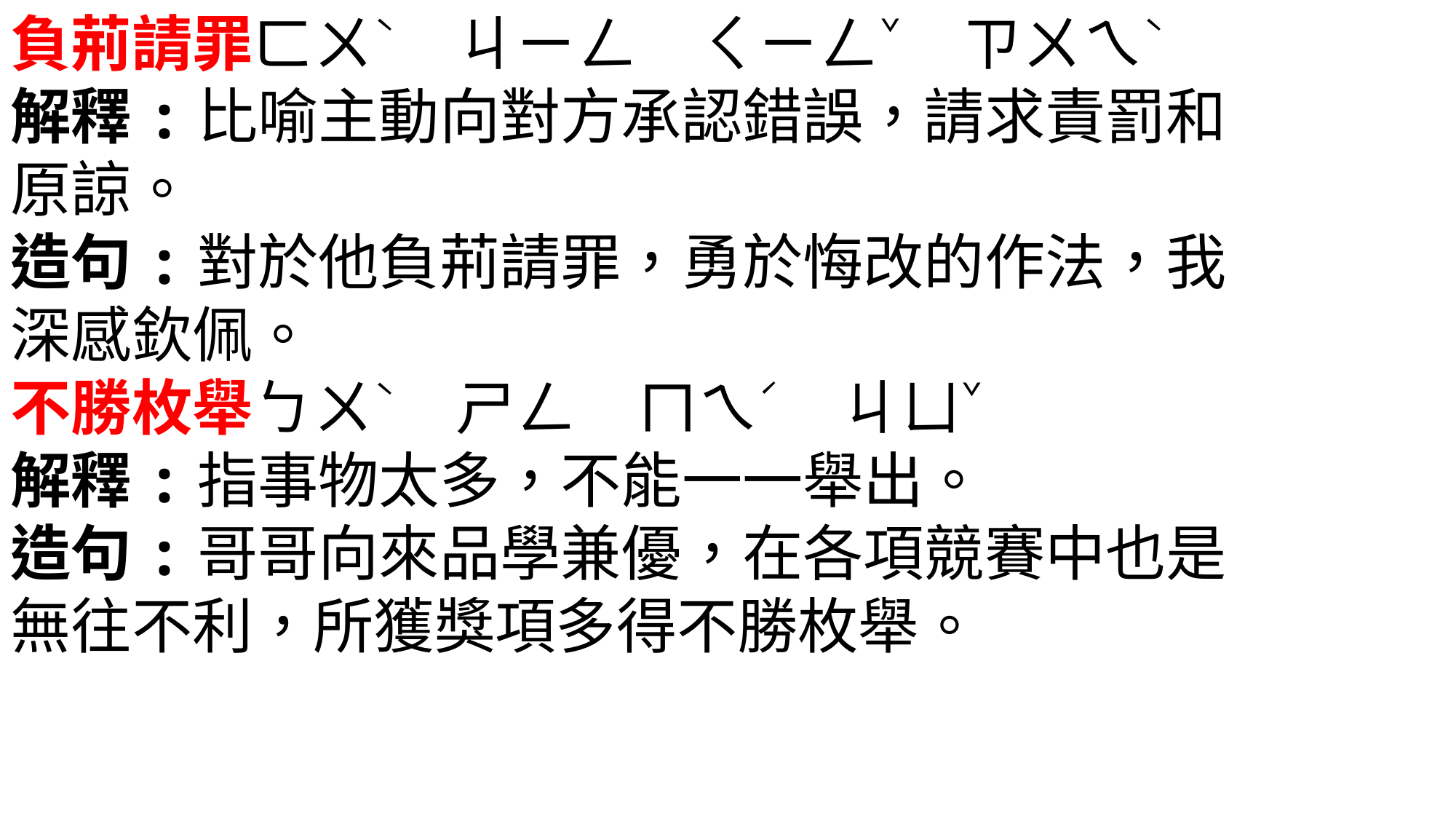

負荊請罪ㄈㄨˋ　ㄐㄧㄥ　ㄑㄧㄥˇ　ㄗㄨㄟˋ
解釋:比喻主動向對方承認錯誤，請求責罰和原諒。
造句:對於他負荊請罪，勇於悔改的作法，我深感欽佩。
不勝枚舉ㄅㄨˋ　ㄕㄥ　ㄇㄟˊ　ㄐㄩˇ
解釋:指事物太多，不能一一舉出。
造句:哥哥向來品學兼優，在各項競賽中也是無往不利，所獲獎項多得不勝枚舉。